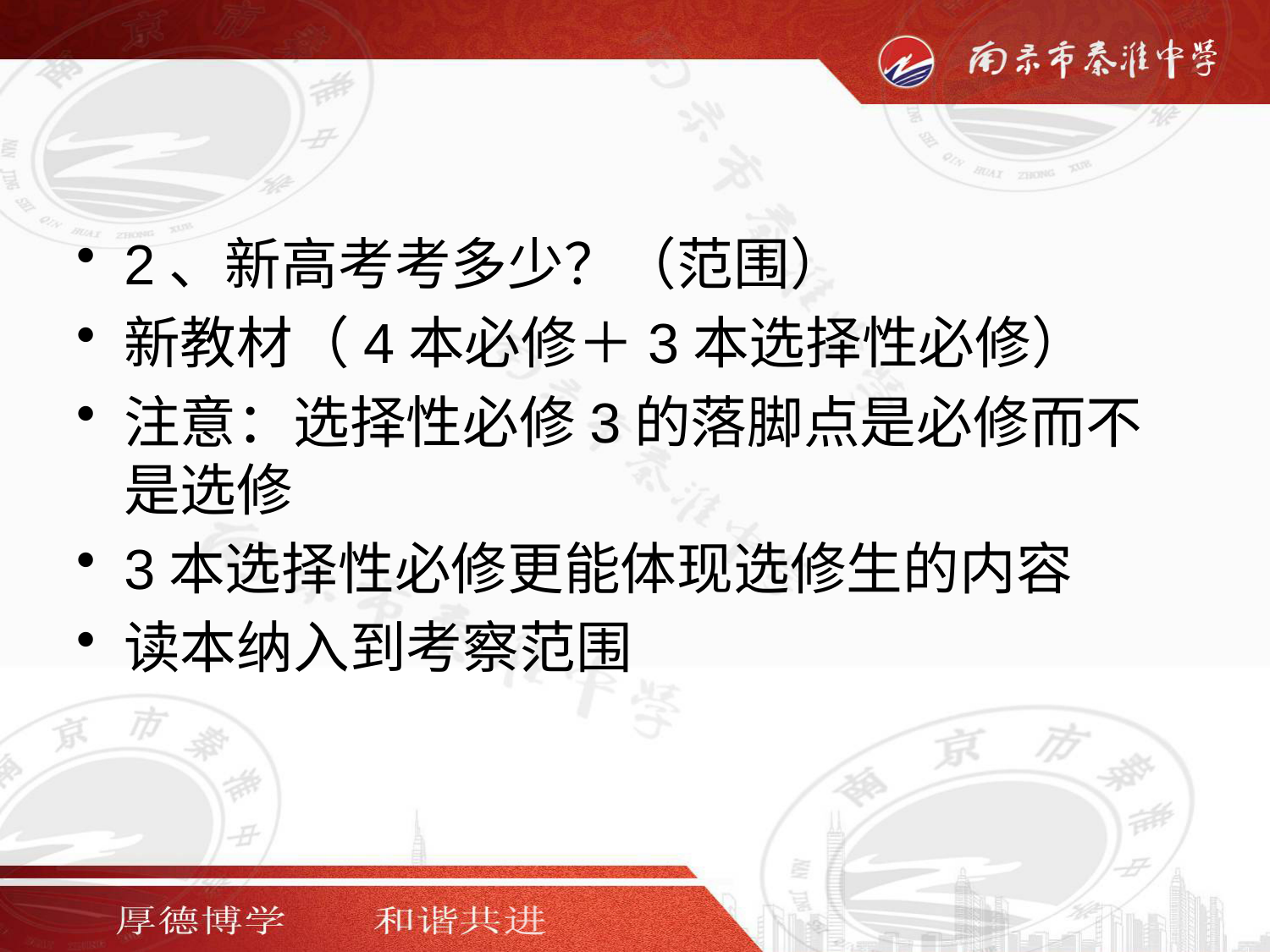

#
2、新高考考多少？（范围）
新教材（4本必修＋3本选择性必修）
注意：选择性必修3的落脚点是必修而不是选修
3本选择性必修更能体现选修生的内容
读本纳入到考察范围